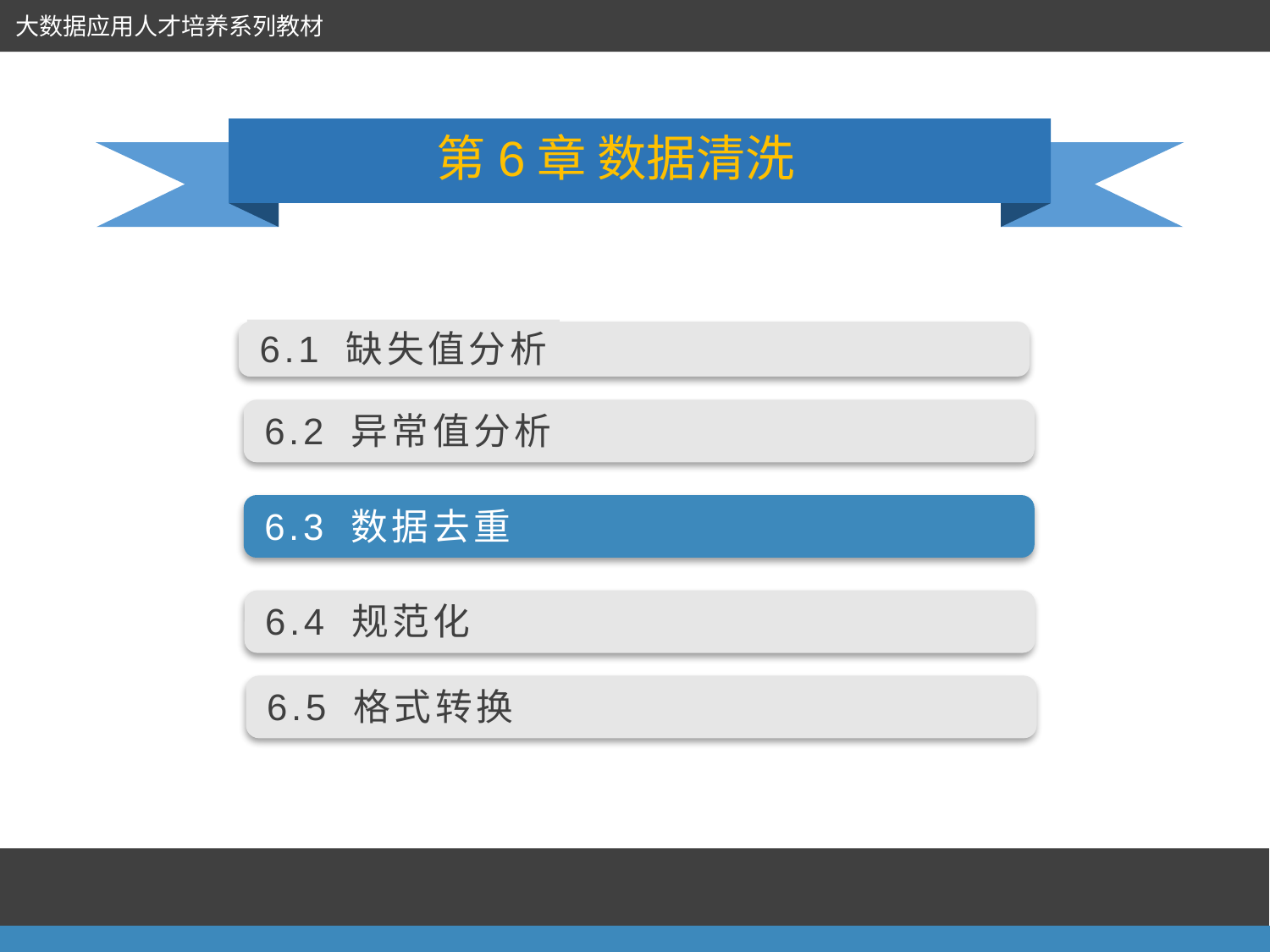

大数据应用人才培养系列教材

第6章 数据清洗
6.1 缺失值分析

6.2 异常值分析

6.3 数据去重

6.4 规范化

6.5 格式转换